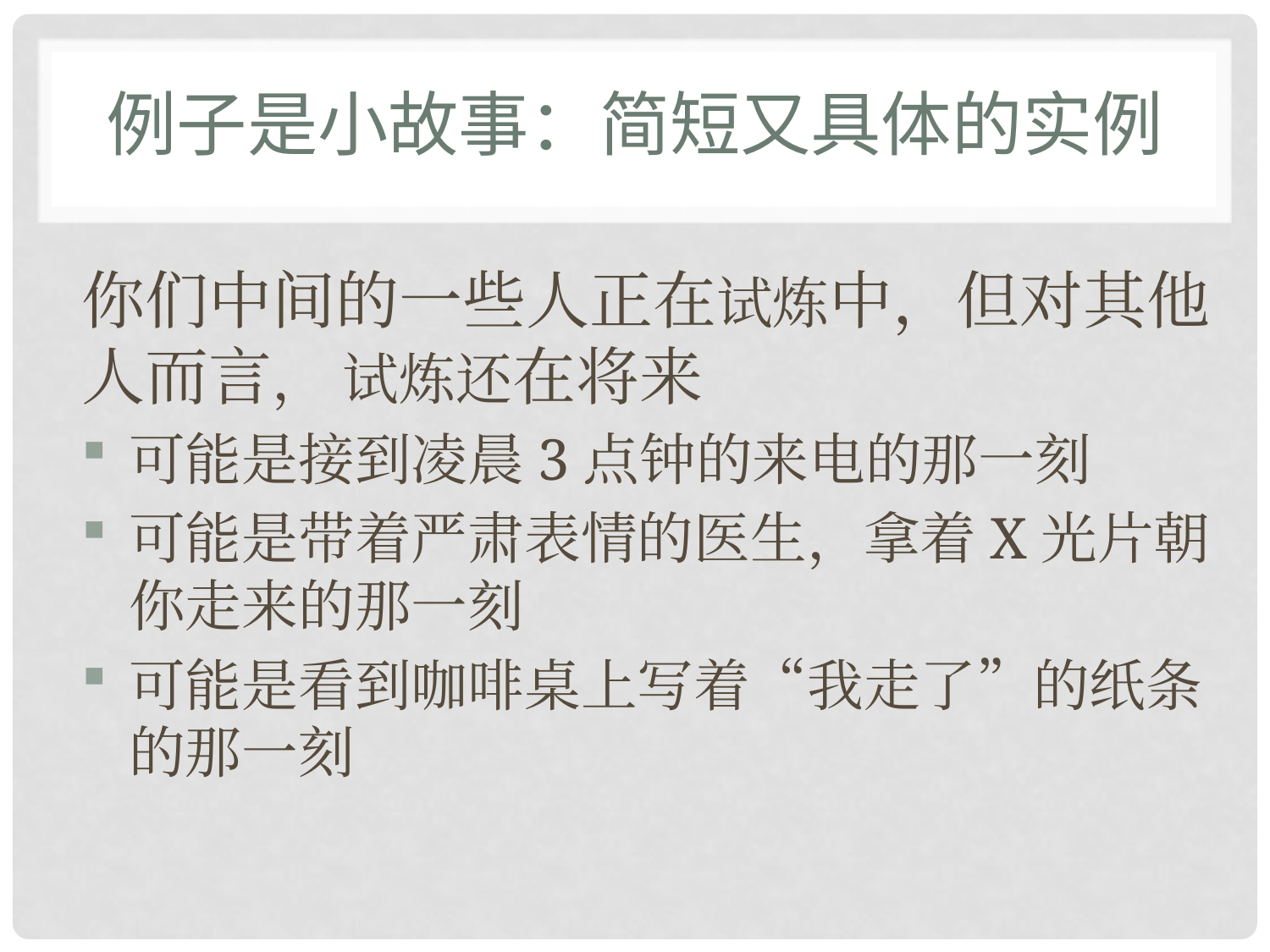

# 例子是小故事：简短又具体的实例
你们中间的一些人正在试炼中，但对其他人而言， 试炼还在将来
可能是接到凌晨3点钟的来电的那一刻
可能是带着严肃表情的医生，拿着X光片朝你走来的那一刻
可能是看到咖啡桌上写着“我走了”的纸条的那一刻